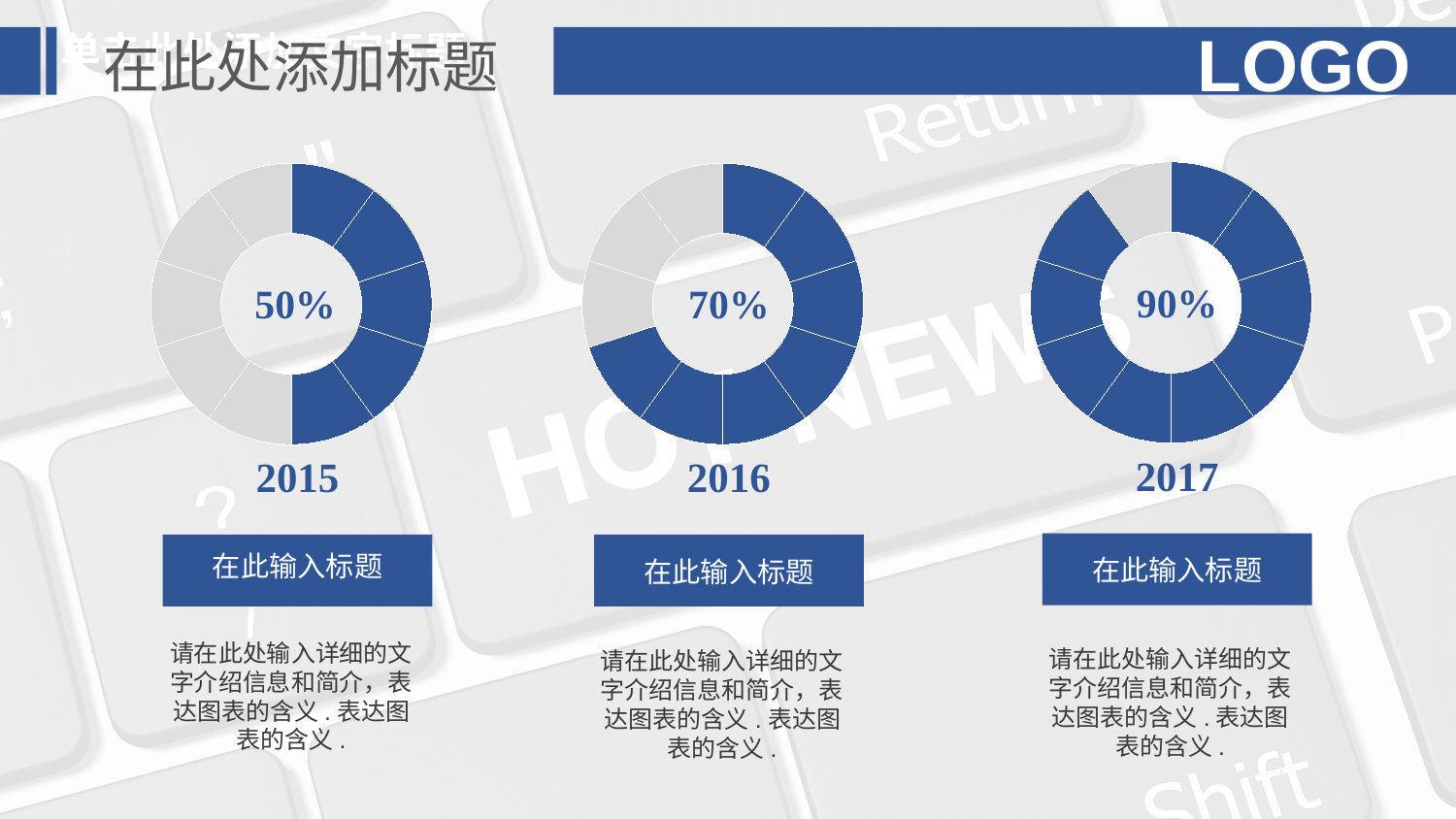

### Chart

| Category | Sales |
|---|---|
| 1st Qtr | 10.0 |
| 2nd Qtr | 10.0 |
| 1st Qtr | 10.0 |
| 1st Qtr | 10.0 |
| 1st Qtr | 10.0 |
| 1st Qtr | 10.0 |
| 1st Qtr | 10.0 |
| 1st Qtr | 10.0 |
| 1st Qtr | 10.0 |
| 1st Qtr | 10.0 |

### Chart

| Category | Sales |
|---|---|
| 1st Qtr | 10.0 |
| 2nd Qtr | 10.0 |
| 1st Qtr | 10.0 |
| 1st Qtr | 10.0 |
| 1st Qtr | 10.0 |
| 1st Qtr | 10.0 |
| 1st Qtr | 10.0 |
| 1st Qtr | 10.0 |
| 1st Qtr | 10.0 |
| 1st Qtr | 10.0 |

### Chart

| Category | Sales |
|---|---|
| 1st Qtr | 10.0 |
| 2nd Qtr | 10.0 |
| 1st Qtr | 10.0 |
| 1st Qtr | 10.0 |
| 1st Qtr | 10.0 |
| 1st Qtr | 10.0 |
| 1st Qtr | 10.0 |
| 1st Qtr | 10.0 |
| 1st Qtr | 10.0 |
| 1st Qtr | 10.0 |
90%
50%
70%
2017
2015
2016

在此输入标题

在此输入标题

在此输入标题
请在此处输入详细的文字介绍信息和简介，表达图表的含义.表达图表的含义.

请在此处输入详细的文字介绍信息和简介，表达图表的含义.表达图表的含义.

请在此处输入详细的文字介绍信息和简介，表达图表的含义.表达图表的含义.